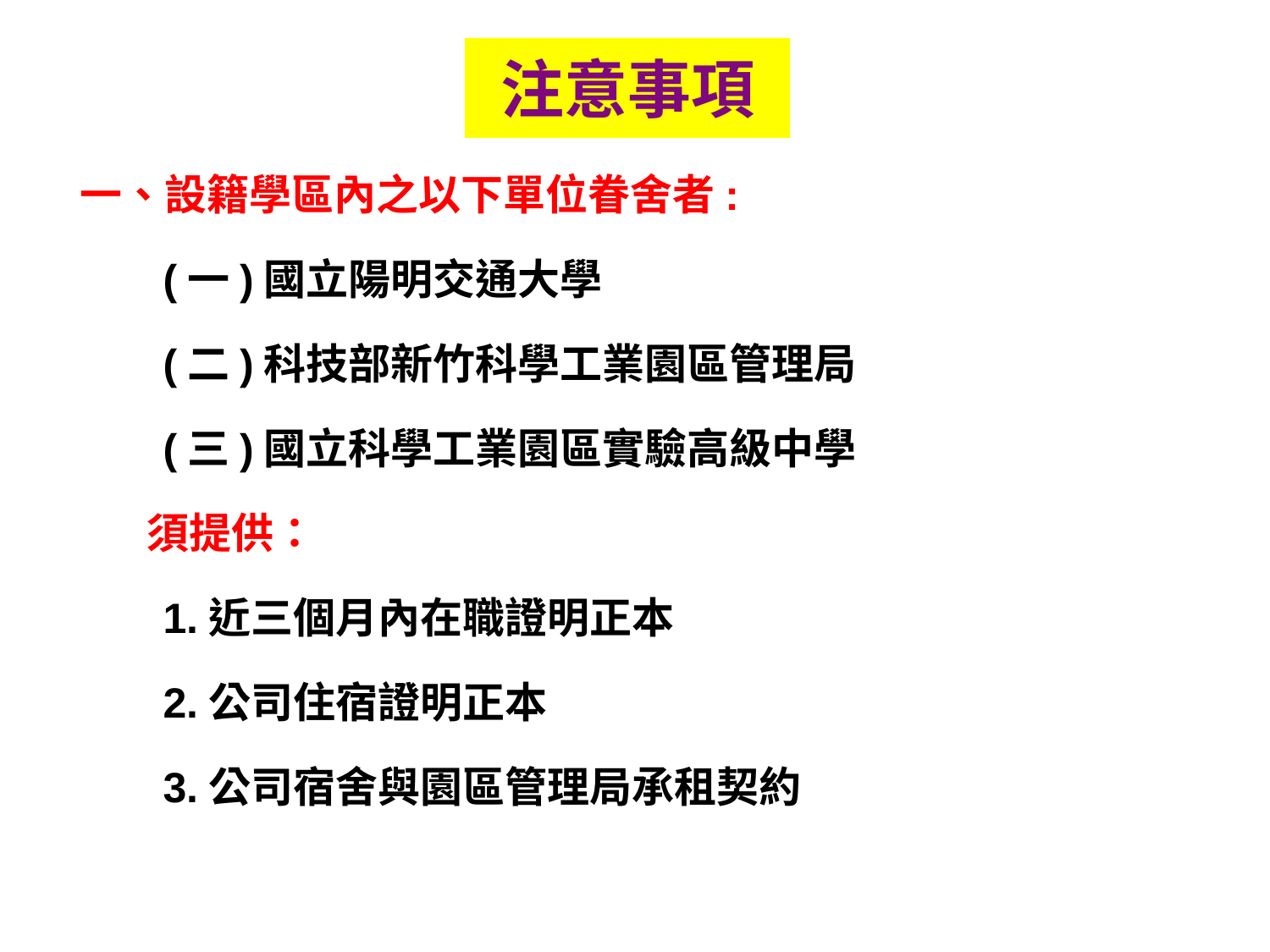

注意事項
一、設籍學區內之以下單位眷舍者:
       (一)國立陽明交通大學
       (二)科技部新竹科學工業園區管理局
       (三)國立科學工業園區實驗高級中學
      須提供：
       1.近三個月內在職證明正本
       2.公司住宿證明正本
       3.公司宿舍與園區管理局承租契約